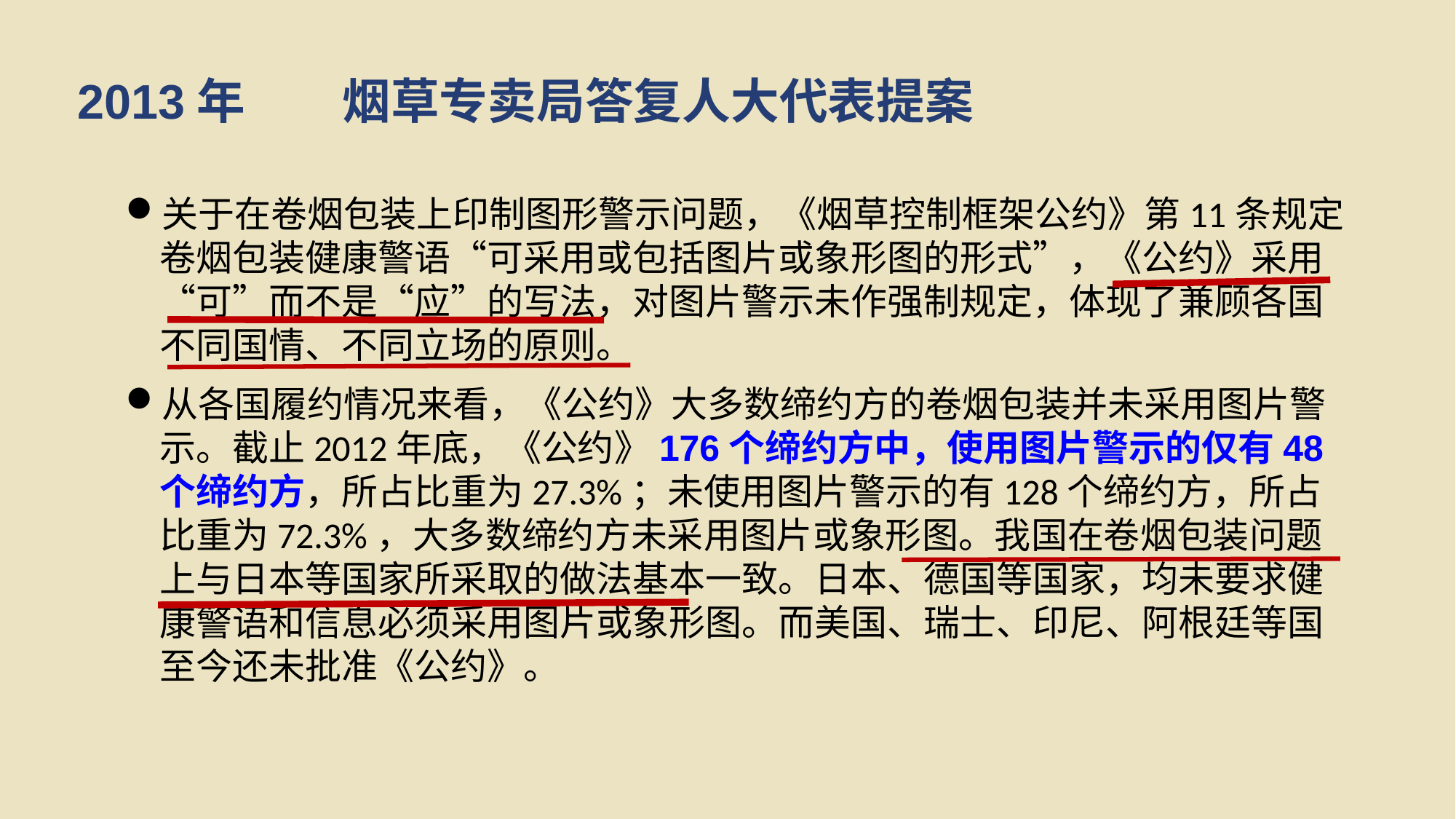

# 2013年　　烟草专卖局答复人大代表提案
关于在卷烟包装上印制图形警示问题，《烟草控制框架公约》第11条规定卷烟包装健康警语“可采用或包括图片或象形图的形式”，《公约》采用“可”而不是“应”的写法，对图片警示未作强制规定，体现了兼顾各国不同国情、不同立场的原则。
从各国履约情况来看，《公约》大多数缔约方的卷烟包装并未采用图片警示。截止2012年底，《公约》176个缔约方中，使用图片警示的仅有48个缔约方，所占比重为27.3%；未使用图片警示的有128个缔约方，所占比重为72.3%，大多数缔约方未采用图片或象形图。我国在卷烟包装问题上与日本等国家所采取的做法基本一致。日本、德国等国家，均未要求健康警语和信息必须采用图片或象形图。而美国、瑞士、印尼、阿根廷等国至今还未批准《公约》。